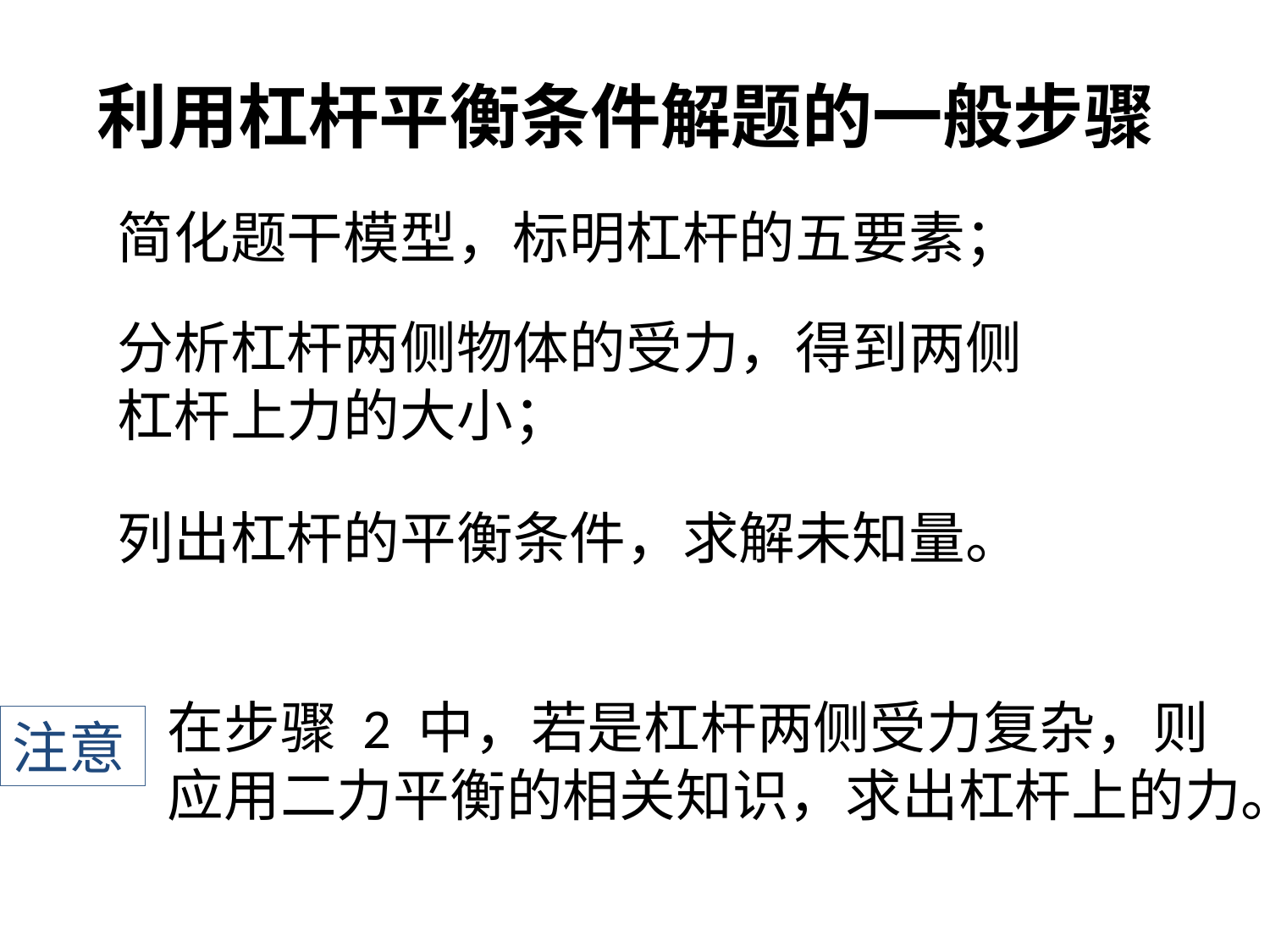

利用杠杆平衡条件解题的一般步骤
简化题干模型，标明杠杆的五要素；
分析杠杆两侧物体的受力，得到两侧杠杆上力的大小；
列出杠杆的平衡条件，求解未知量。
在步骤 2 中，若是杠杆两侧受力复杂，则应用二力平衡的相关知识，求出杠杆上的力。
注意